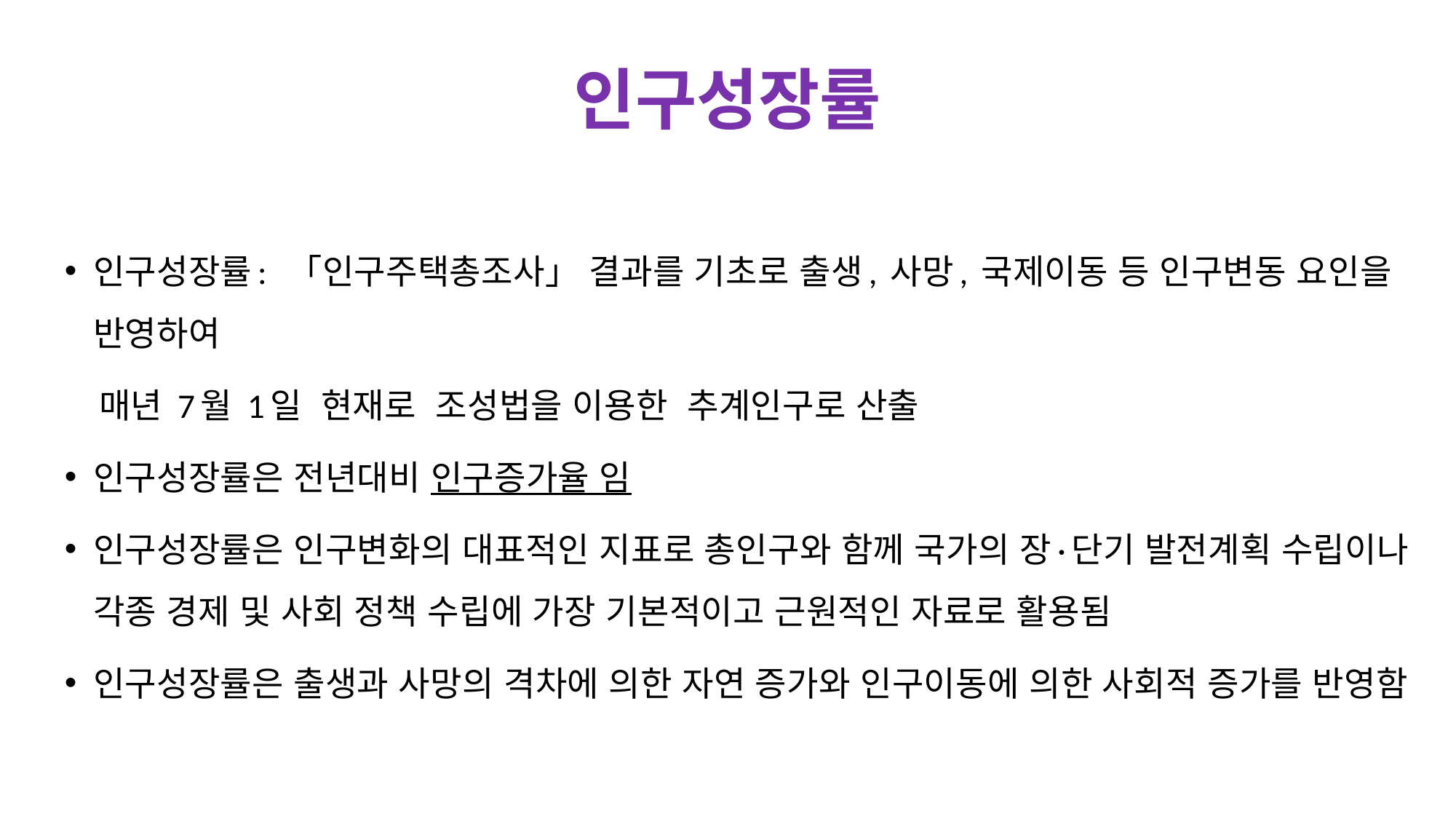

# 인구성장률

인구성장률:  「인구주택총조사」 결과를 기초로 출생, 사망, 국제이동 등 인구변동 요인을 반영하여
   매년 7월 1일  현재로  조성법을 이용한  추계인구로 산출
인구성장률은 전년대비 인구증가율 임
인구성장률은 인구변화의 대표적인 지표로 총인구와 함께 국가의 장·단기 발전계획 수립이나 각종 경제 및 사회 정책 수립에 가장 기본적이고 근원적인 자료로 활용됨
인구성장률은 출생과 사망의 격차에 의한 자연 증가와 인구이동에 의한 사회적 증가를 반영함